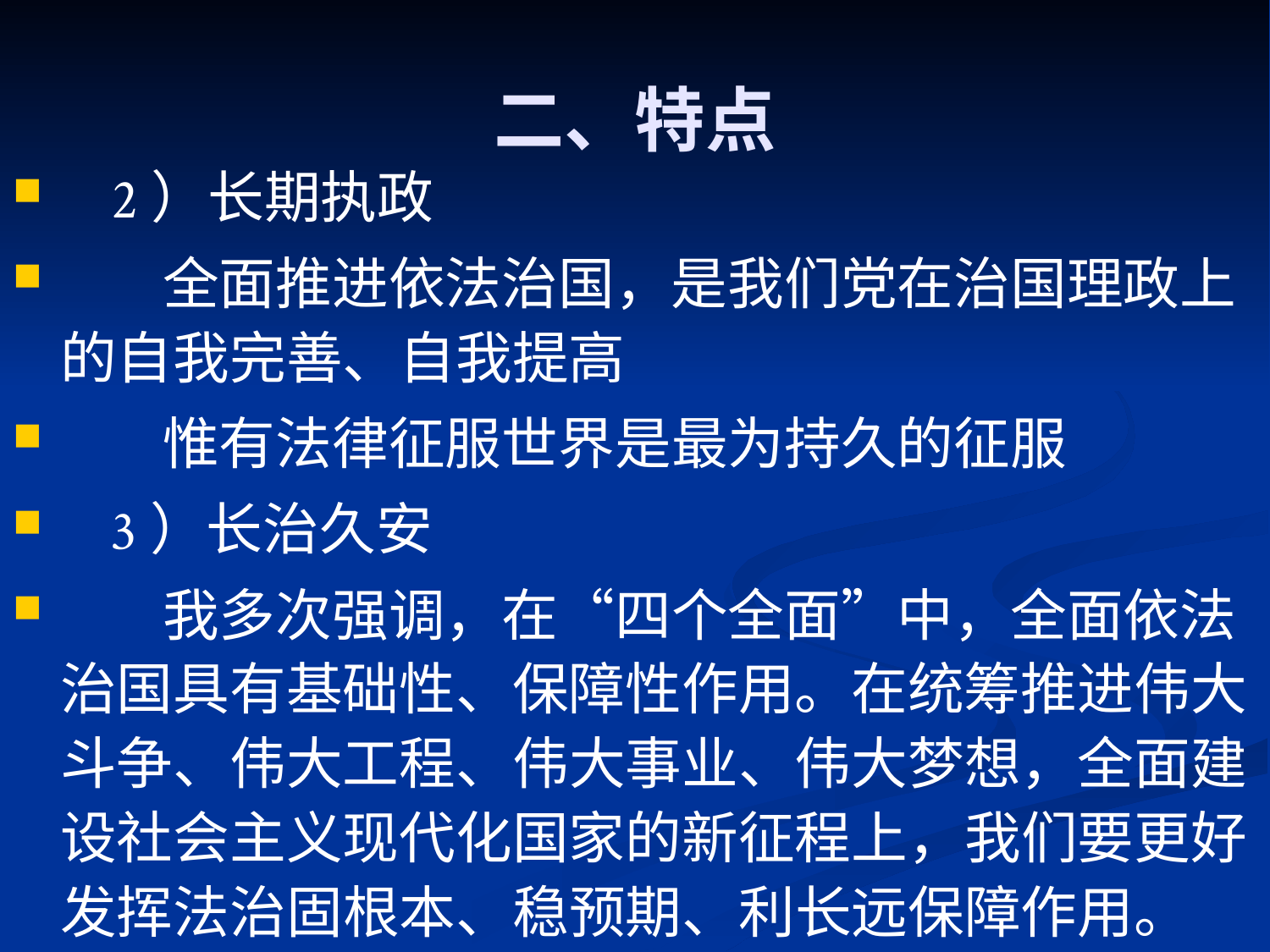

# 二、特点
    2）长期执政
       全面推进依法治国，是我们党在治国理政上的自我完善、自我提高
       惟有法律征服世界是最为持久的征服
    3）长治久安
       我多次强调，在“四个全面”中，全面依法治国具有基础性、保障性作用。在统筹推进伟大斗争、伟大工程、伟大事业、伟大梦想，全面建设社会主义现代化国家的新征程上，我们要更好发挥法治固根本、稳预期、利长远保障作用。